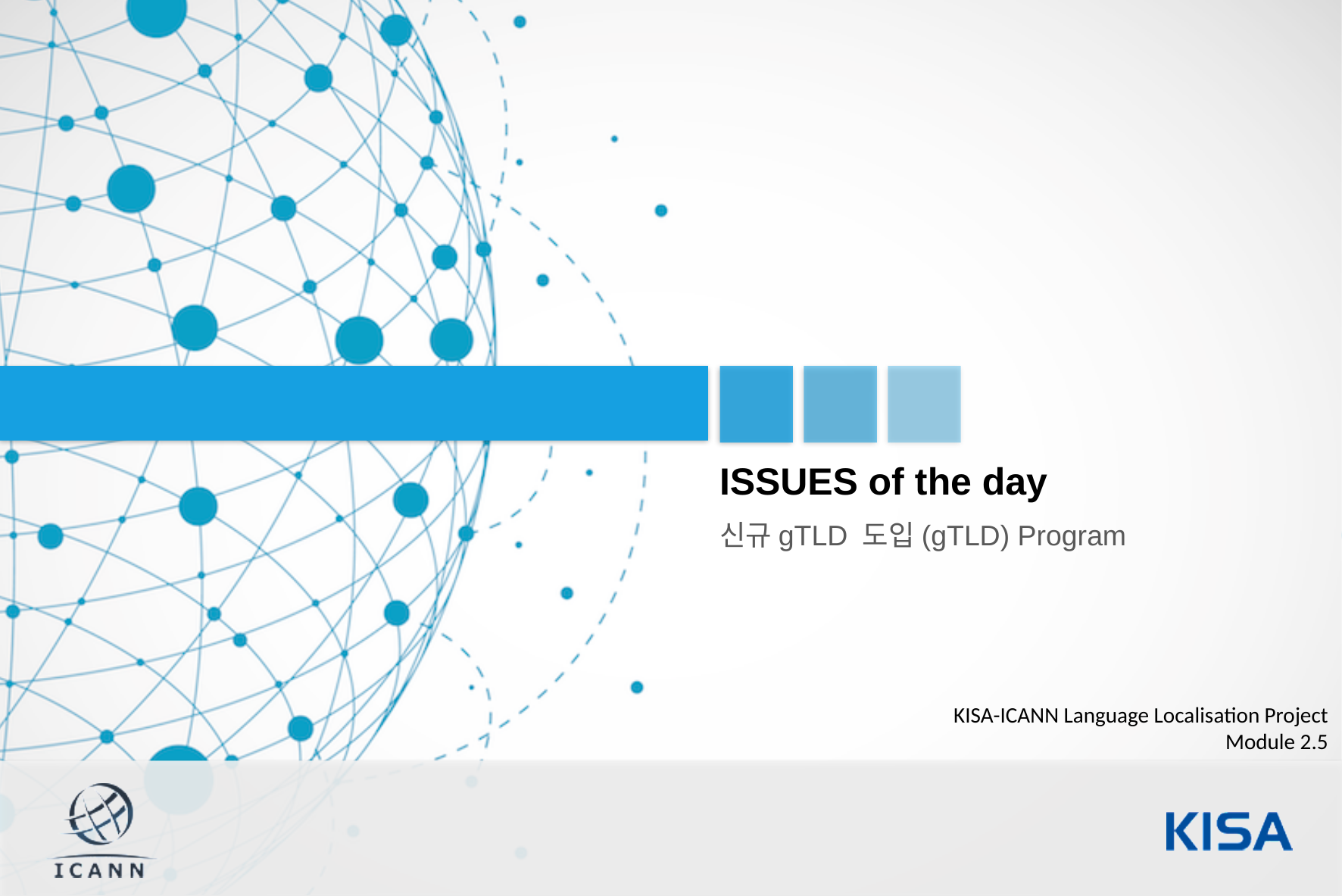

ISSUES of the day
신규gTLD 도입(gTLD) Program
KISA-ICANN Language Localisation Project
Module 2.5